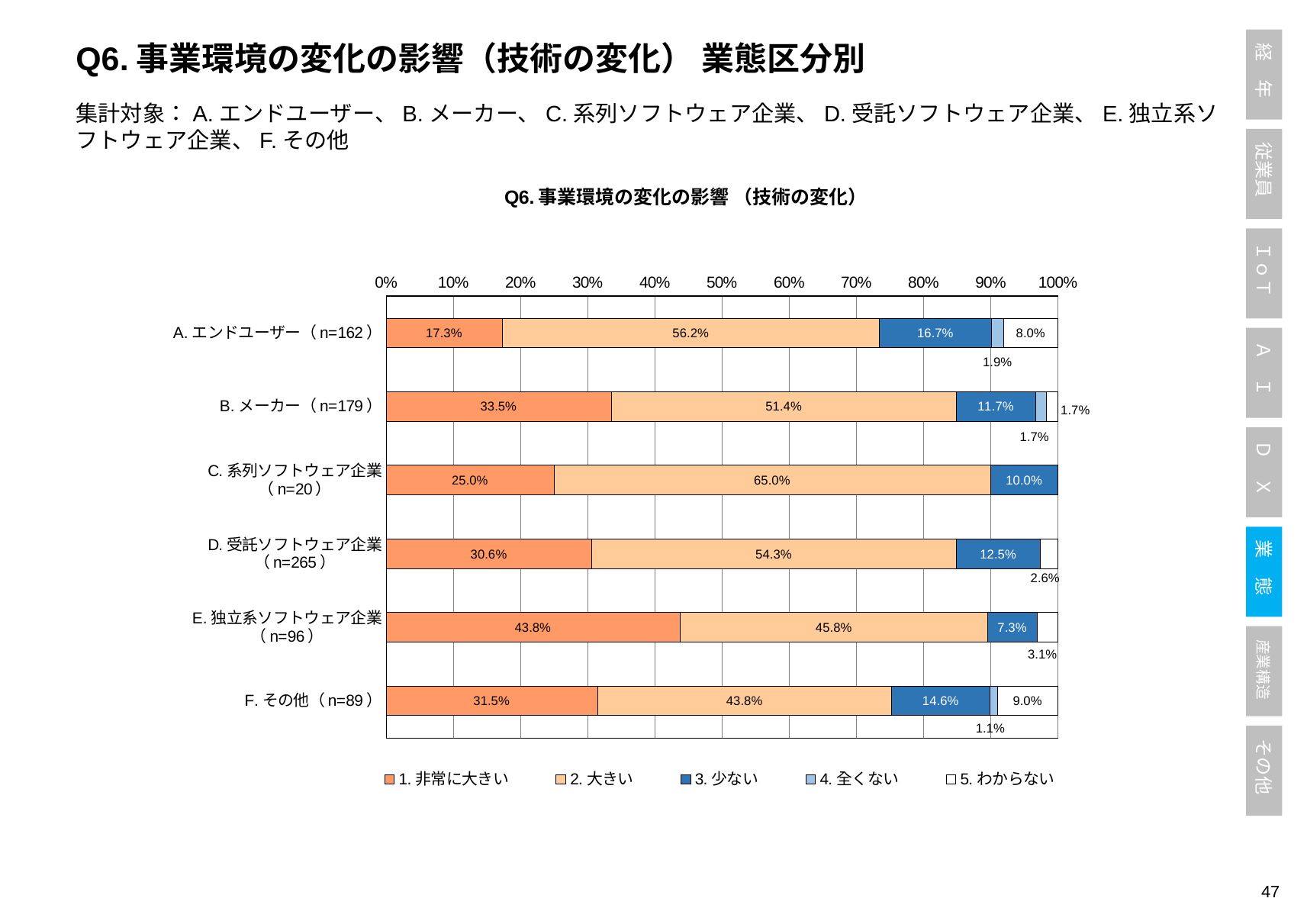

Q6.事業環境の変化の影響（技術の変化） 業態区分別
集計対象：A.エンドユーザー、B.メーカー、C.系列ソフトウェア企業、D.受託ソフトウェア企業、E.独立系ソフトウェア企業、F.その他

### Chart: Q6.事業環境の変化の影響 （技術の変化）

| Category | 1.非常に大きい | 2.大きい | 3.少ない | 4.全くない | 5.わからない |
|---|---|---|---|---|---|
| A.エンドユーザー（n=162） | 0.1728395061728395 | 0.5617283950617284 | 0.16666666666666666 | 0.018518518518518517 | 0.08024691358024691 |
| B.メーカー（n=179） | 0.33519553072625696 | 0.5139664804469274 | 0.11731843575418995 | 0.01675977653631285 | 0.01675977653631285 |
| C.系列ソフトウェア企業（n=20） | 0.25 | 0.65 | 0.1 | 0.0 | 0.0 |
| D.受託ソフトウェア企業（n=265） | 0.30566037735849055 | 0.5433962264150943 | 0.12452830188679245 | 0.0 | 0.026415094339622643 |
| E.独立系ソフトウェア企業（n=96） | 0.4375 | 0.4583333333333333 | 0.07291666666666667 | 0.0 | 0.03125 |
| F.その他（n=89） | 0.3146067415730337 | 0.43820224719101125 | 0.14606741573033707 | 0.011235955056179775 | 0.0898876404494382 |
47